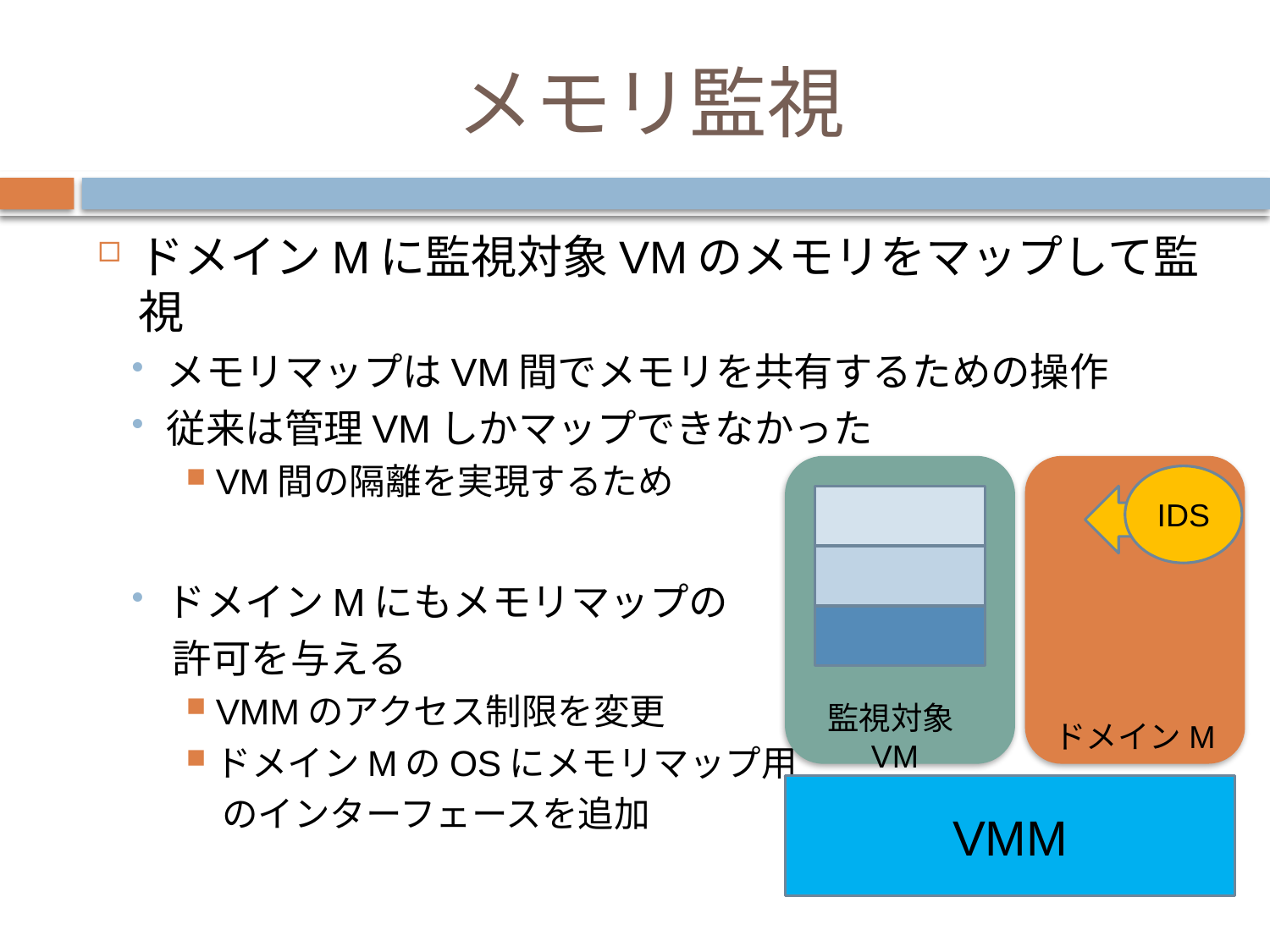

# メモリ監視
ドメインMに監視対象VMのメモリをマップして監視
メモリマップはVM間でメモリを共有するための操作
従来は管理VMしかマップできなかった
VM間の隔離を実現するため

ドメインMにもメモリマップの
　許可を与える
VMMのアクセス制限を変更
ドメインMのOSにメモリマップ用
　のインターフェースを追加

IDS

監視対象VM
ドメインM
VMM